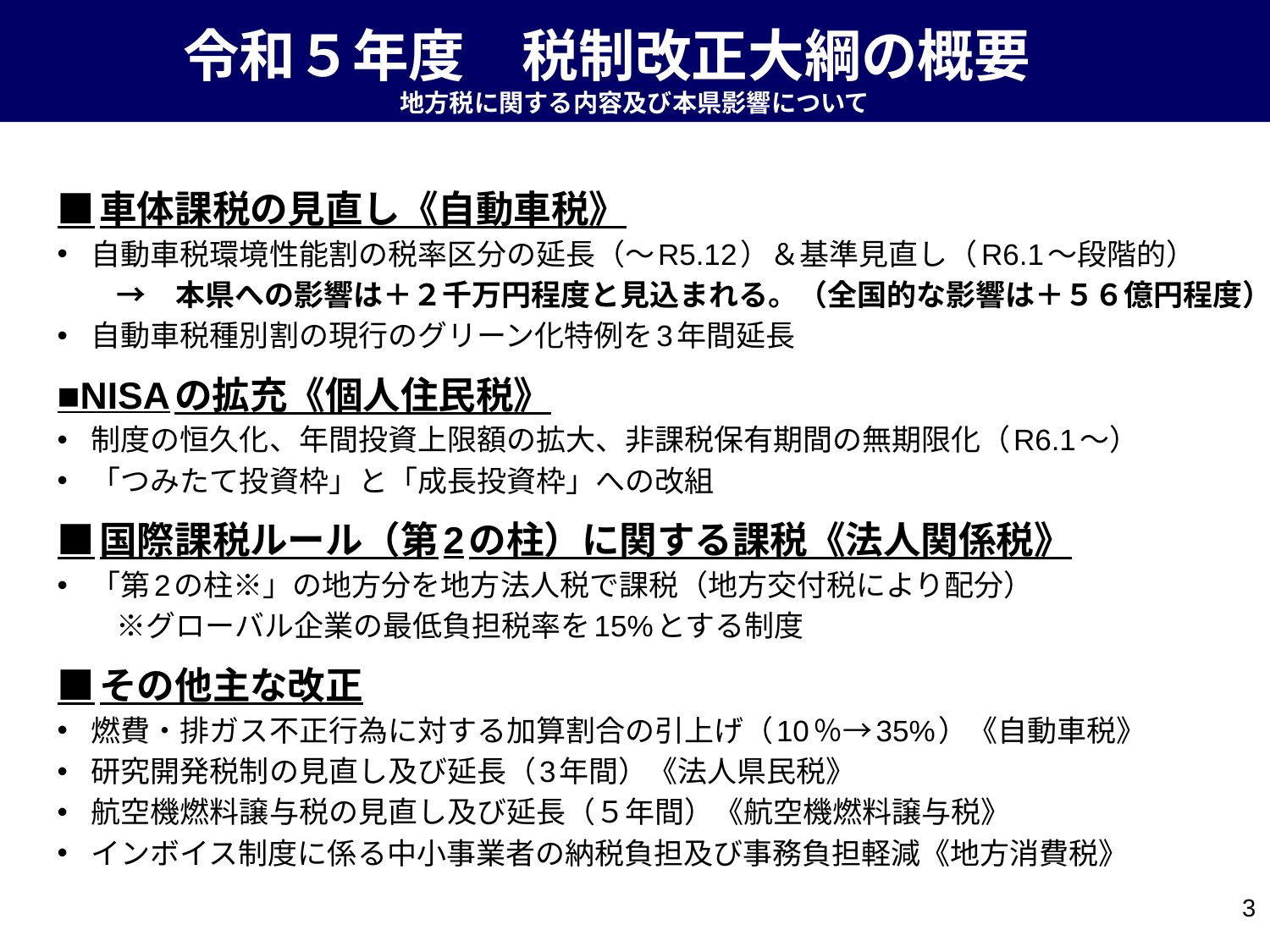

令和５年度　税制改正大綱の概要
地方税に関する内容及び本県影響について
■車体課税の見直し《自動車税》
自動車税環境性能割の税率区分の延長（～R5.12）＆基準見直し（R6.1～段階的）
　　→　本県への影響は＋２千万円程度と見込まれる。（全国的な影響は＋５６億円程度）
自動車税種別割の現行のグリーン化特例を3年間延長
■NISAの拡充《個人住民税》
制度の恒久化、年間投資上限額の拡大、非課税保有期間の無期限化（R6.1～）
「つみたて投資枠」と「成長投資枠」への改組
■国際課税ルール（第2の柱）に関する課税《法人関係税》
「第2の柱※」の地方分を地方法人税で課税（地方交付税により配分）
　　※グローバル企業の最低負担税率を15%とする制度
■その他主な改正
燃費・排ガス不正行為に対する加算割合の引上げ（10％→35%）《自動車税》
研究開発税制の見直し及び延長（3年間）《法人県民税》
航空機燃料譲与税の見直し及び延長（５年間）《航空機燃料譲与税》
インボイス制度に係る中小事業者の納税負担及び事務負担軽減《地方消費税》

3